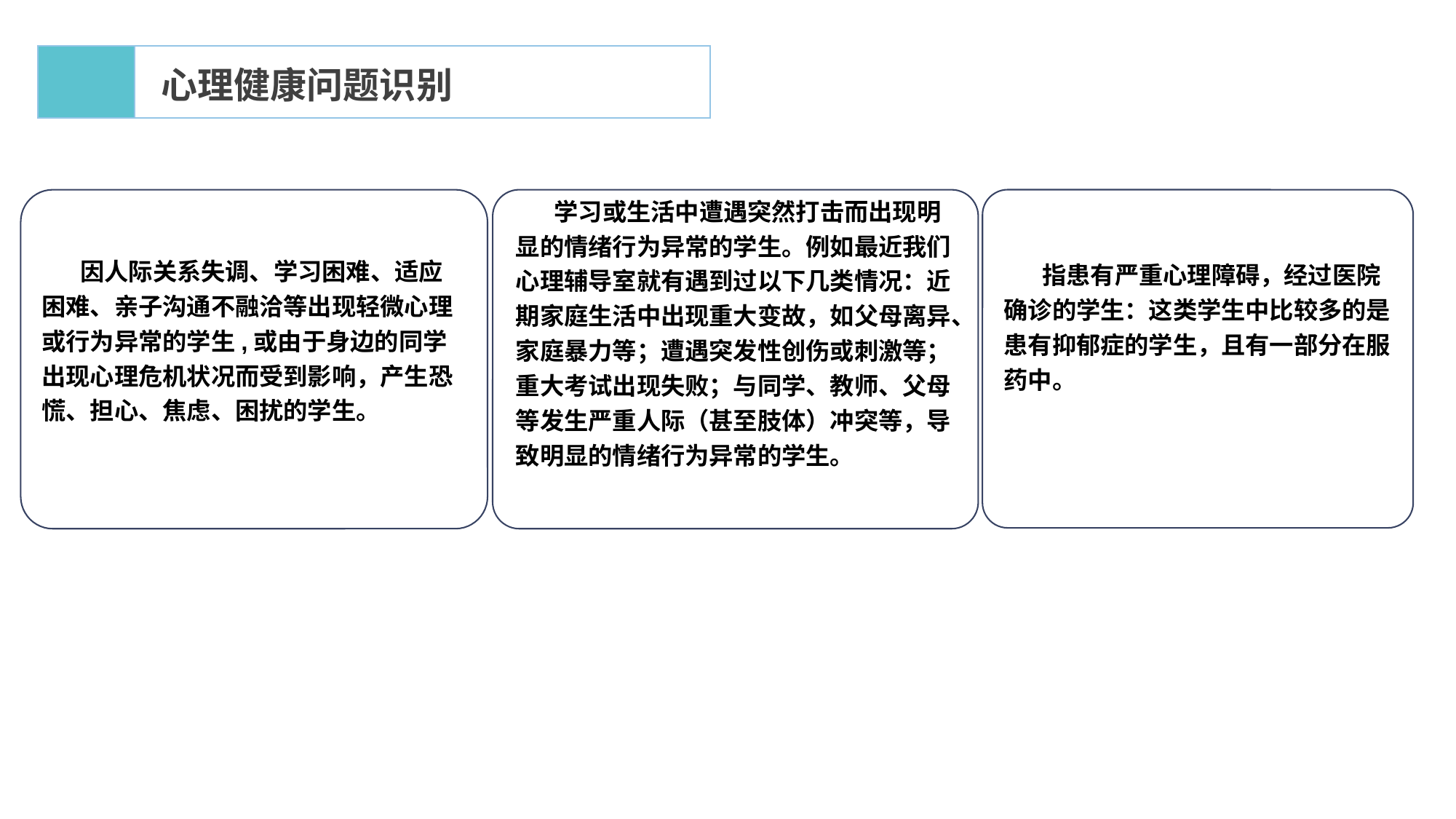

心理健康问题识别

      因人际关系失调、学习困难、适应困难、亲子沟通不融洽等出现轻微心理或行为异常的学生,或由于身边的同学出现心理危机状况而受到影响，产生恐慌、担心、焦虑、困扰的学生。

      学习或生活中遭遇突然打击而出现明显的情绪行为异常的学生。例如最近我们心理辅导室就有遇到过以下几类情况：近期家庭生活中出现重大变故，如父母离异、家庭暴力等；遭遇突发性创伤或刺激等；重大考试出现失败；与同学、教师、父母等发生严重人际（甚至肢体）冲突等，导致明显的情绪行为异常的学生。

      指患有严重心理障碍，经过医院确诊的学生：这类学生中比较多的是患有抑郁症的学生，且有一部分在服药中。